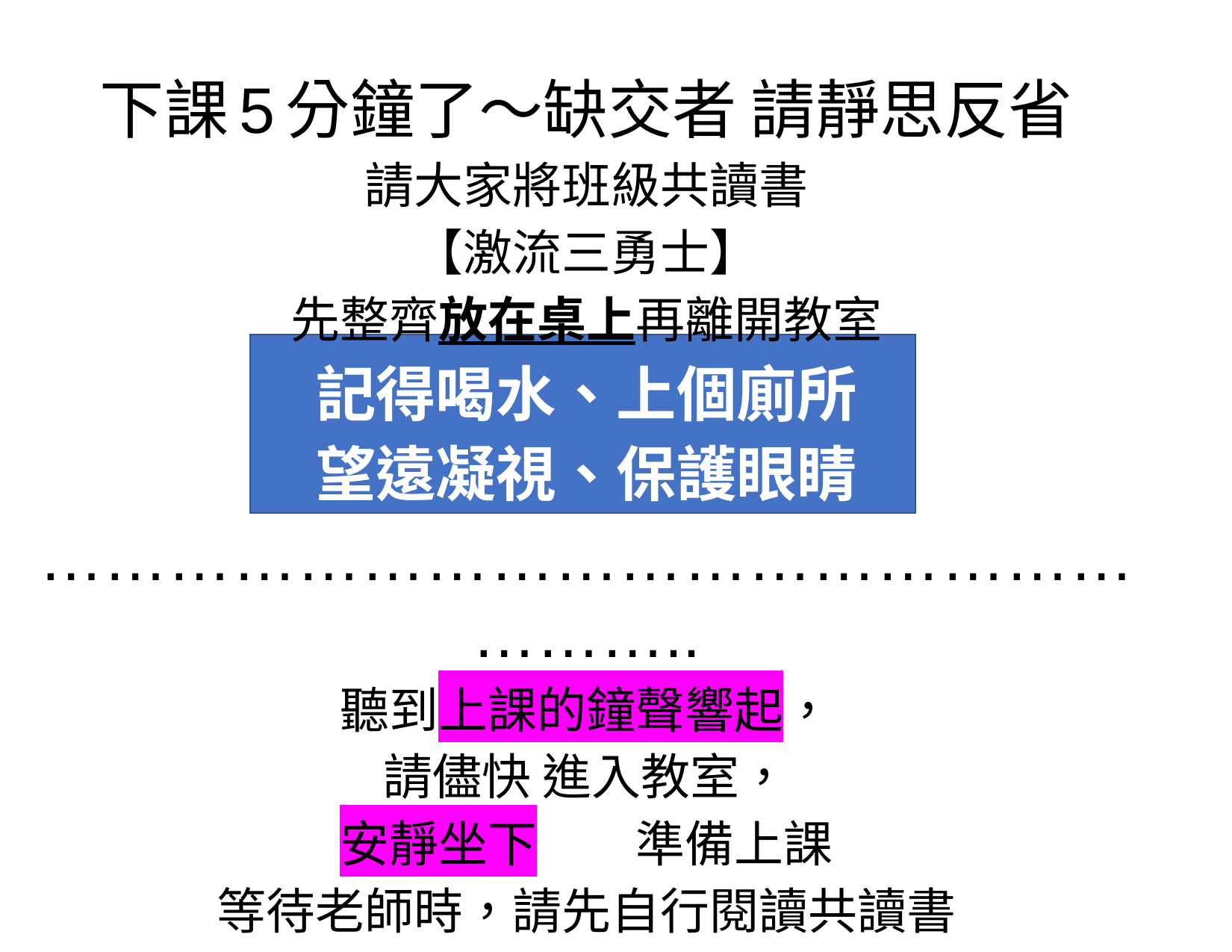

下課5分鐘了～缺交者 請靜思反省
請大家將班級共讀書
【激流三勇士】
先整齊放在桌上再離開教室
記得喝水、上個廁所
望遠凝視、保護眼睛
……………………………………………………..
聽到上課的鐘聲響起，
請儘快 進入教室，
安靜坐下　　準備上課
等待老師時，請先自行閱讀共讀書